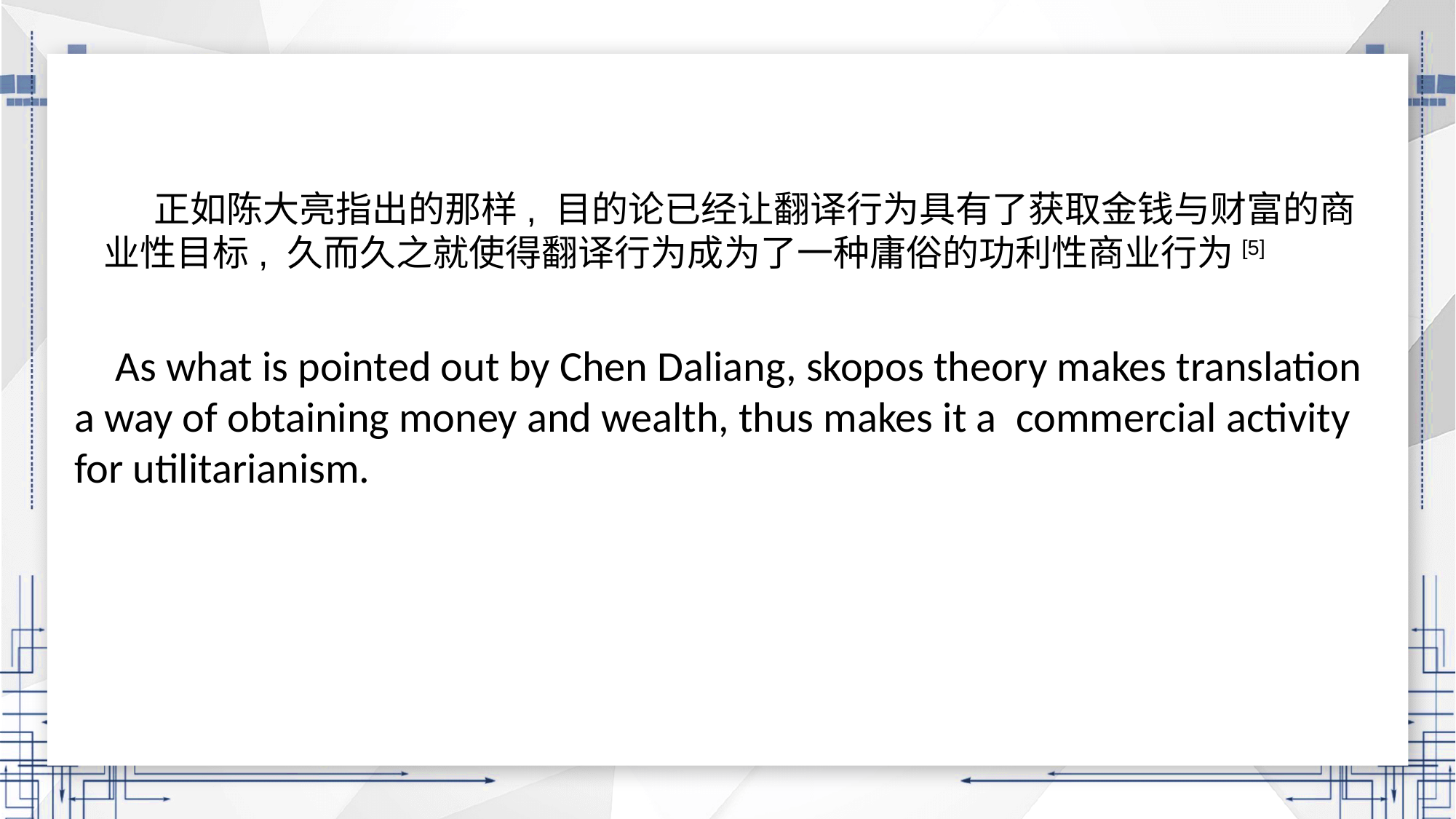

正如陈大亮指出的那样, 目的论已经让翻译行为具有了获取金钱与财富的商业性目标, 久而久之就使得翻译行为成为了一种庸俗的功利性商业行为[5]
     As what is pointed out by Chen Daliang, skopos theory makes translation a way of obtaining money and wealth, thus makes it a  commercial activity for utilitarianism.